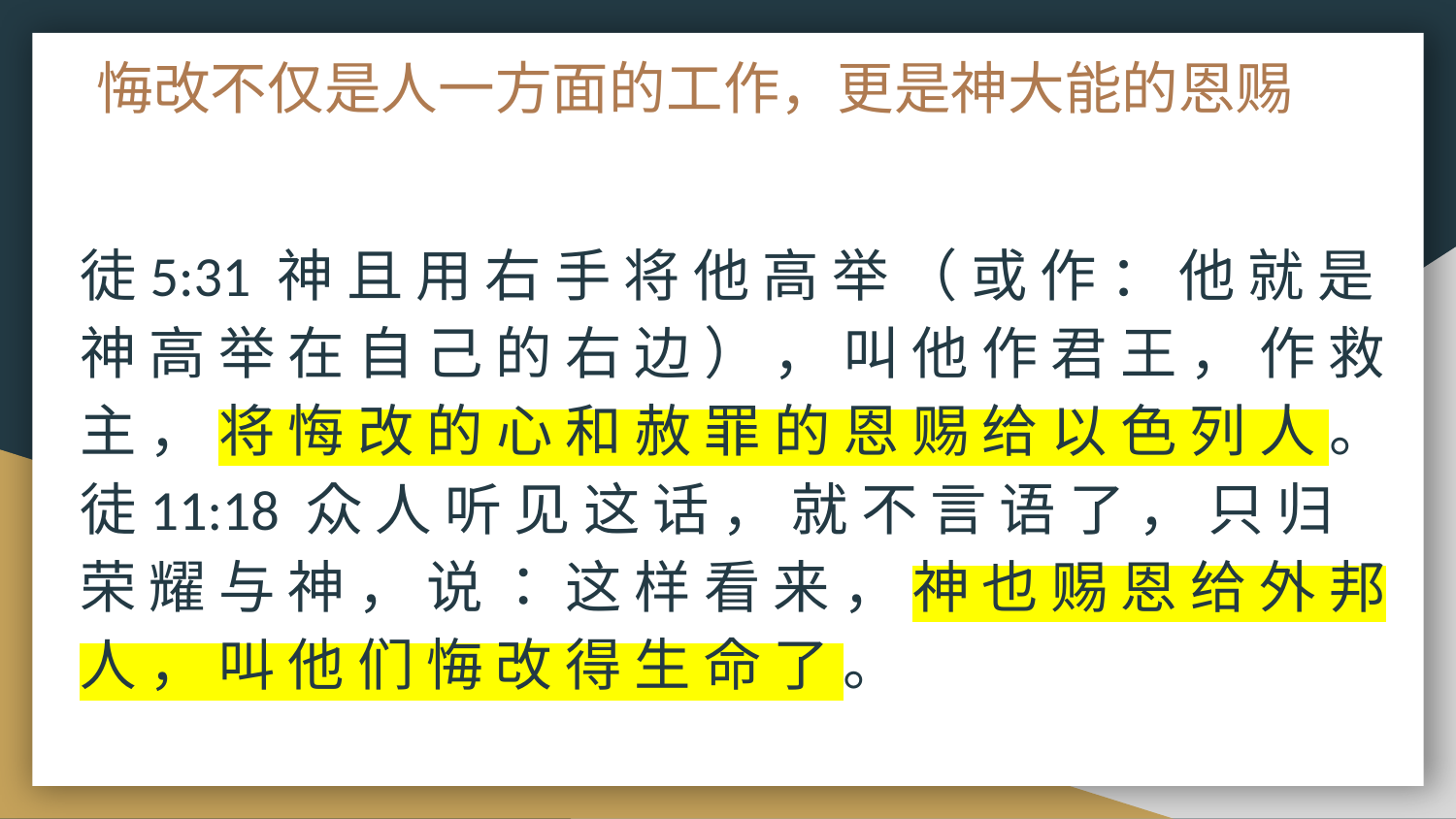

# 悔改不仅是人一方面的工作，更是神大能的恩赐

徒5:31 神 且 用 右 手 将 他 高 举 （ 或 作 ： 他 就 是 神 高 举 在 自 己 的 右 边 ） ， 叫 他 作 君 王 ， 作 救 主 ， 将 悔 改 的 心 和 赦 罪 的 恩 赐 给 以 色 列 人 。
徒11:18 众 人 听 见 这 话 ， 就 不 言 语 了 ， 只 归 荣 耀 与 神 ， 说 ： 这 样 看 来 ， 神 也 赐 恩 给 外 邦 人 ， 叫 他 们 悔 改 得 生 命 了 。